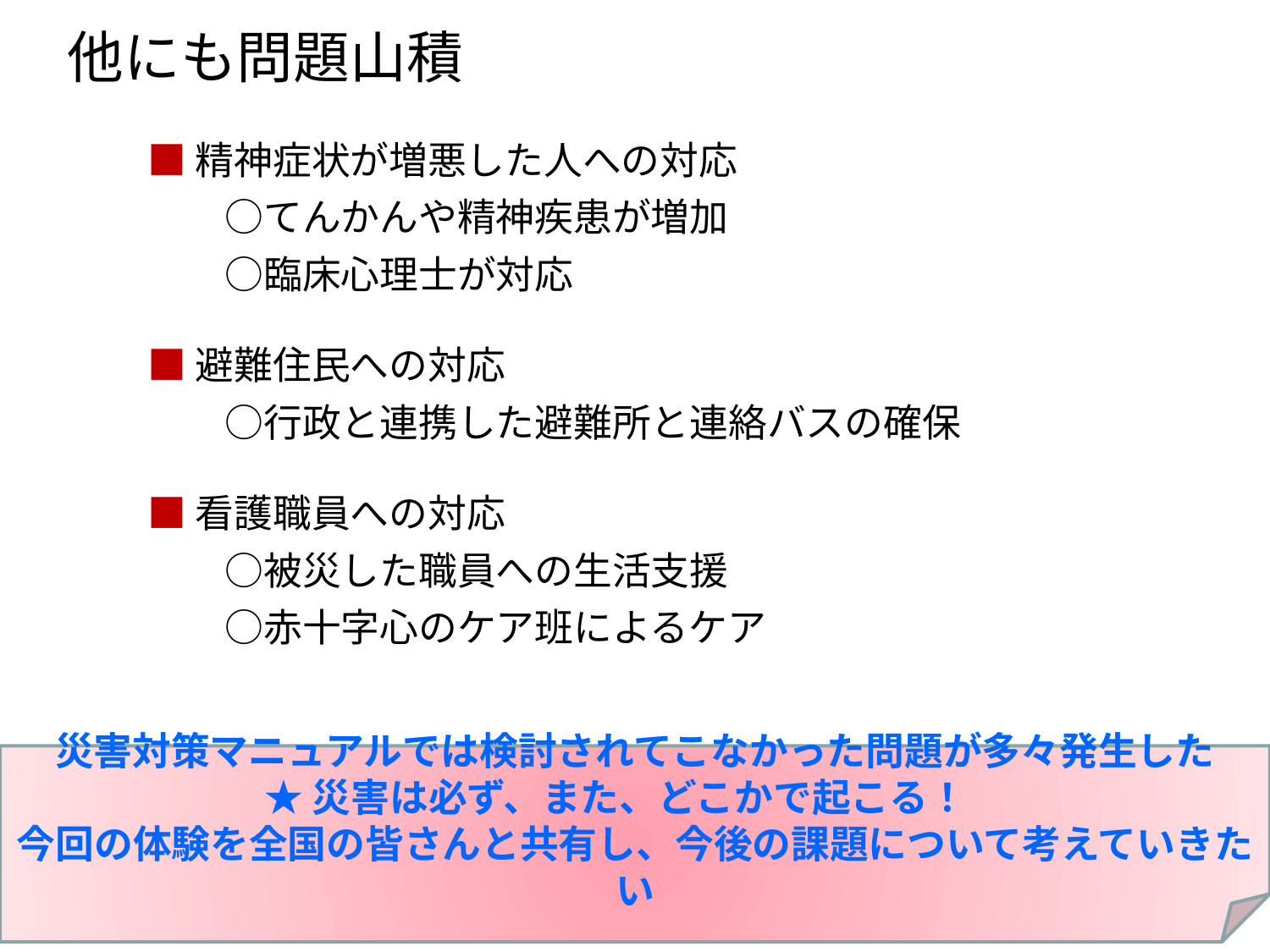

他にも問題山積
■精神症状が増悪した人への対応
　　○てんかんや精神疾患が増加
　　○臨床心理士が対応
■避難住民への対応
　　○行政と連携した避難所と連絡バスの確保
■看護職員への対応
　　○被災した職員への生活支援
　　○赤十字心のケア班によるケア

災害対策マニュアルでは検討されてこなかった問題が多々発生した
★災害は必ず、また、どこかで起こる！
今回の体験を全国の皆さんと共有し、今後の課題について考えていきたい